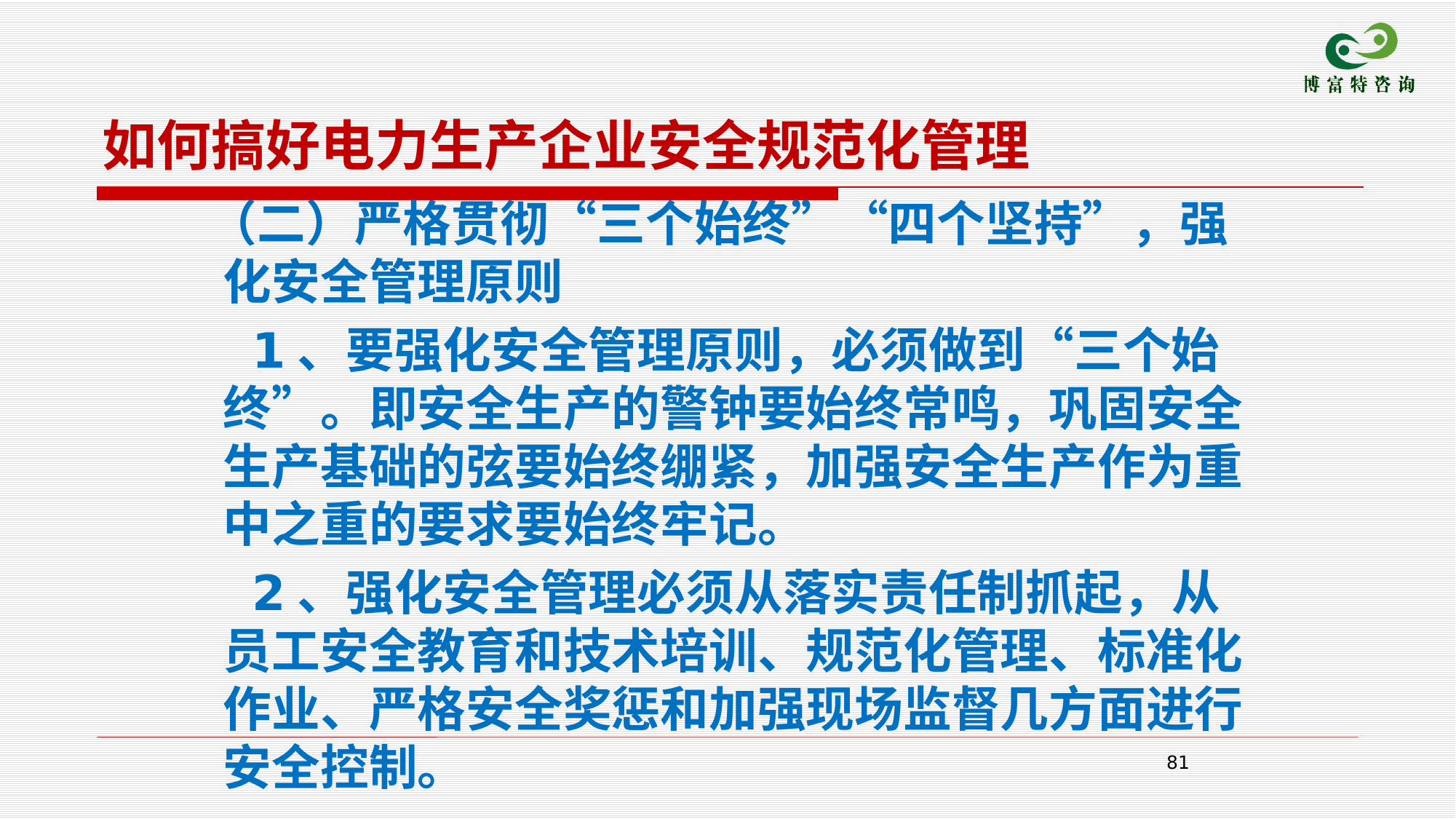

如何搞好电力生产企业安全规范化管理
    （二）严格贯彻“三个始终”“四个坚持”，强化安全管理原则
     1、要强化安全管理原则，必须做到“三个始终”。即安全生产的警钟要始终常鸣，巩固安全生产基础的弦要始终绷紧，加强安全生产作为重中之重的要求要始终牢记。
     2、强化安全管理必须从落实责任制抓起，从员工安全教育和技术培训、规范化管理、标准化作业、严格安全奖惩和加强现场监督几方面进行安全控制。

81